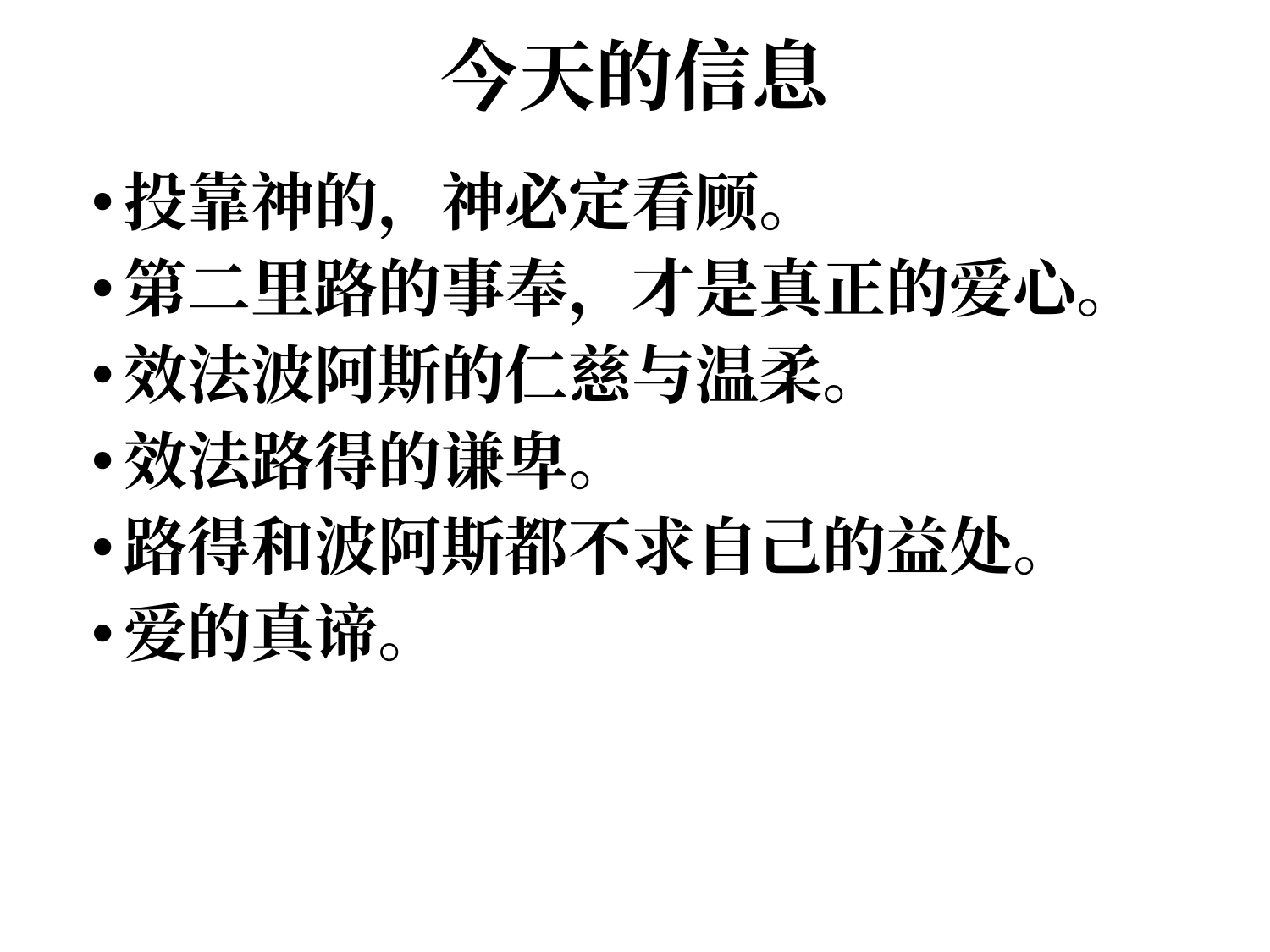

# 今天的信息
投靠神的，神必定看顾。
第二里路的事奉，才是真正的爱心。
效法波阿斯的仁慈与温柔。
效法路得的谦卑。
路得和波阿斯都不求自己的益处。
爱的真谛。